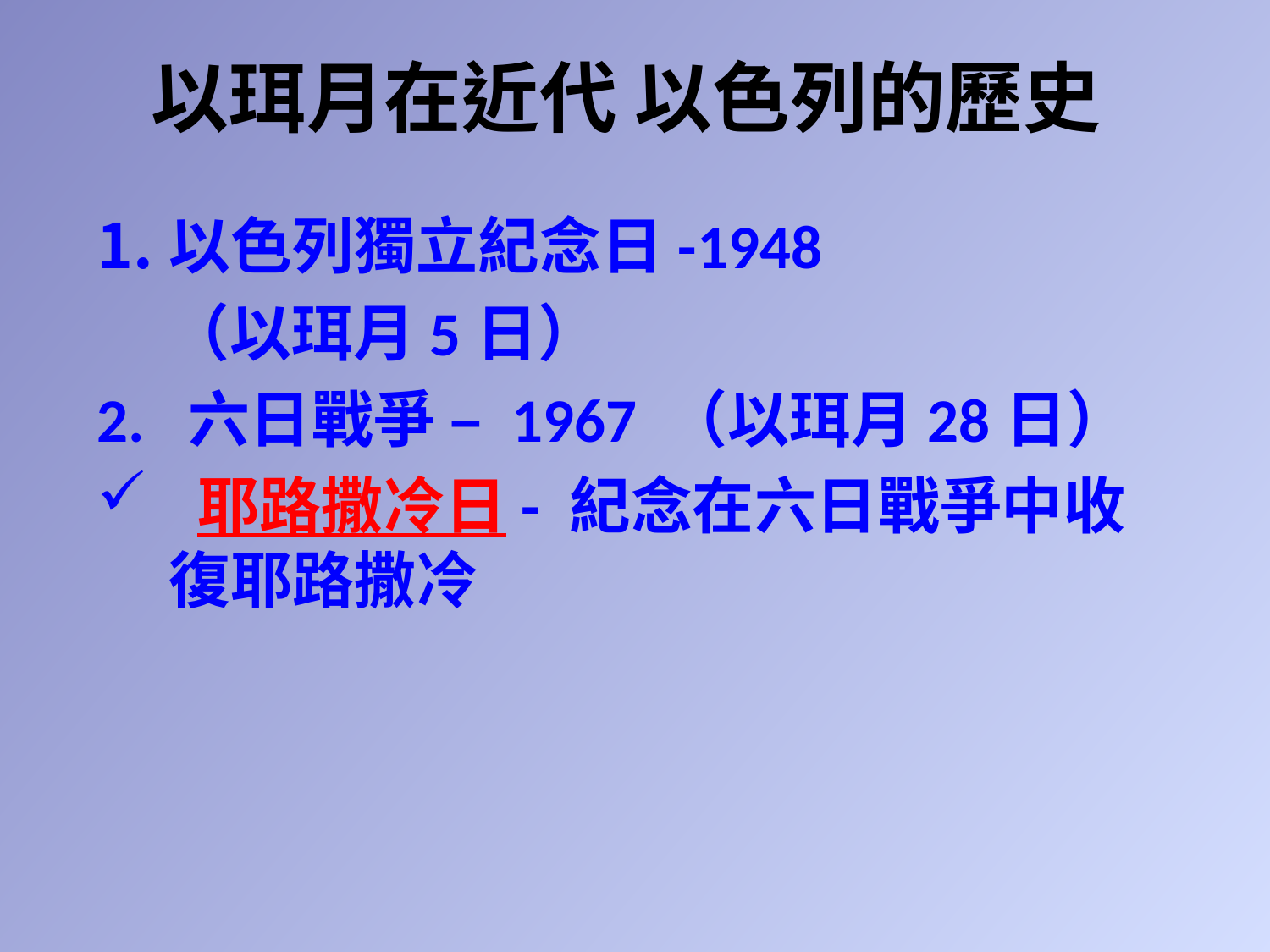

# 以珥月在近代 以色列的歷史
以色列獨立紀念日-1948
    （以珥月5日）
2.  六日戰爭 – 1967 （以珥月28日）
 耶路撒冷日- 紀念在六日戰爭中收復耶路撒冷